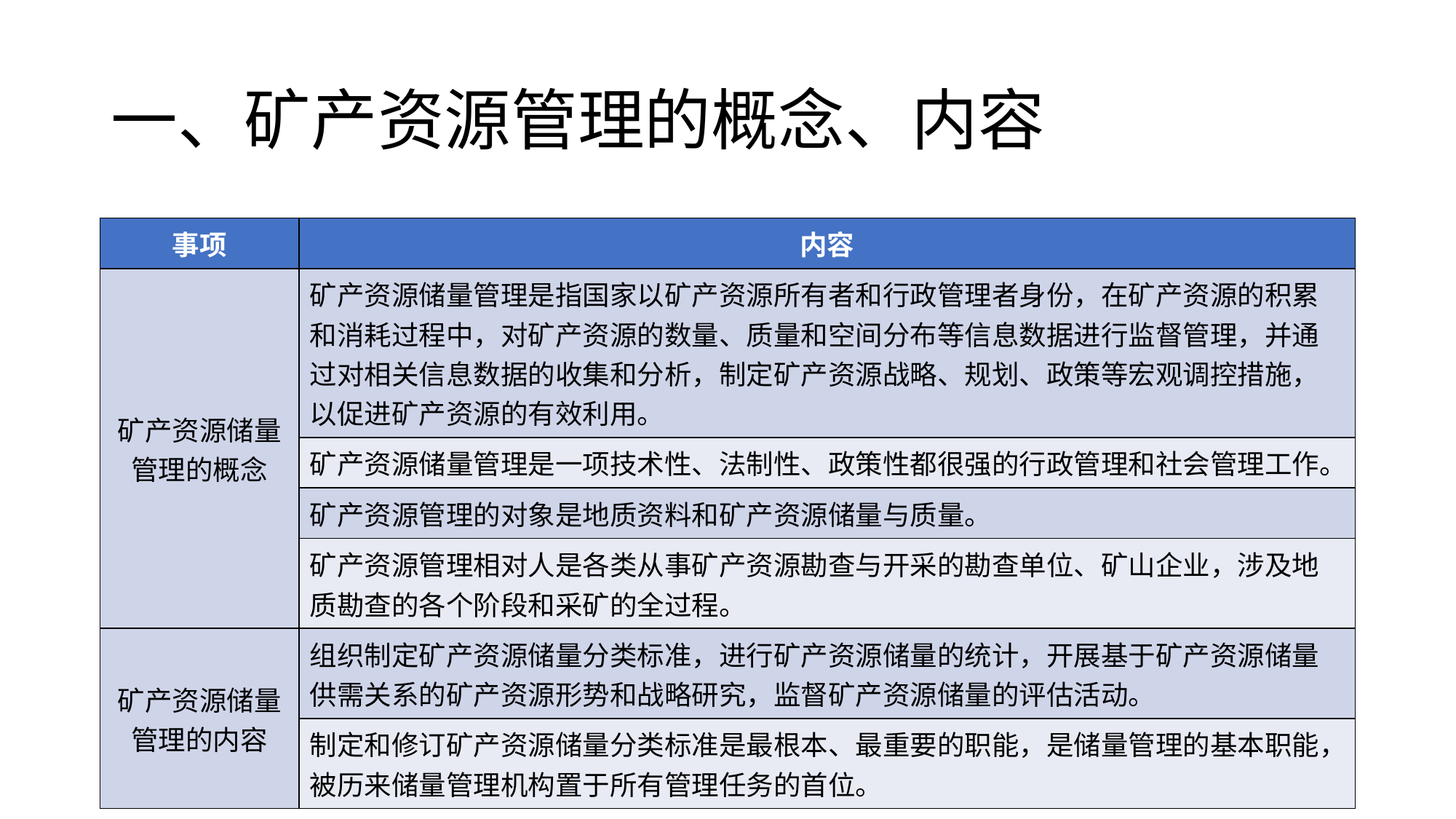

# 一、矿产资源管理的概念、内容
| 事项 | 内容 |
| --- | --- |
| 矿产资源储量管理的概念 | 矿产资源储量管理是指国家以矿产资源所有者和行政管理者身份，在矿产资源的积累和消耗过程中，对矿产资源的数量、质量和空间分布等信息数据进行监督管理，并通过对相关信息数据的收集和分析，制定矿产资源战略、规划、政策等宏观调控措施，以促进矿产资源的有效利用。 |
|  | 矿产资源储量管理是一项技术性、法制性、政策性都很强的行政管理和社会管理工作。 |
|  | 矿产资源管理的对象是地质资料和矿产资源储量与质量。 |
|  | 矿产资源管理相对人是各类从事矿产资源勘查与开采的勘查单位、矿山企业，涉及地质勘查的各个阶段和采矿的全过程。 |
| 矿产资源储量管理的内容 | 组织制定矿产资源储量分类标准，进行矿产资源储量的统计，开展基于矿产资源储量供需关系的矿产资源形势和战略研究，监督矿产资源储量的评估活动。 |
|  | 制定和修订矿产资源储量分类标准是最根本、最重要的职能，是储量管理的基本职能，被历来储量管理机构置于所有管理任务的首位。 |